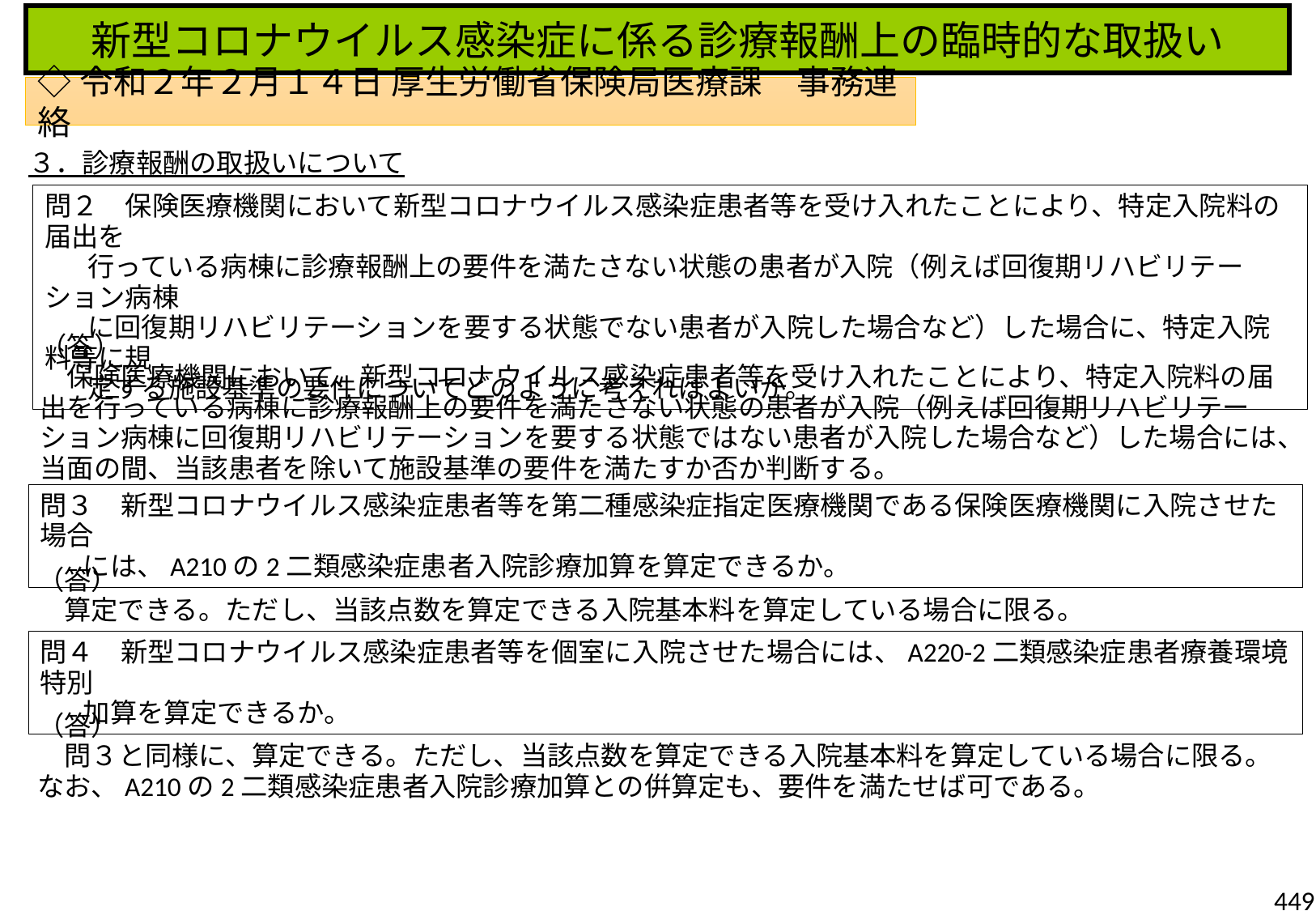

新型コロナウイルス感染症に係る診療報酬上の臨時的な取扱い
◇令和２年２月１４日 厚生労働省保険局医療課　事務連絡
３．診療報酬の取扱いについて
問２　保険医療機関において新型コロナウイルス感染症患者等を受け入れたことにより、特定入院料の届出を
      行っている病棟に診療報酬上の要件を満たさない状態の患者が入院（例えば回復期リハビリテーション病棟
      に回復期リハビリテーションを要する状態でない患者が入院した場合など）した場合に、特定入院料等に規
      定する施設基準の要件についてどのように考えればよいか。
（答）
　保険医療機関において、新型コロナウイルス感染症患者等を受け入れたことにより、特定入院料の届出を行っている病棟に診療報酬上の要件を満たさない状態の患者が入院（例えば回復期リハビリテーション病棟に回復期リハビリテーションを要する状態ではない患者が入院した場合など）した場合には、当面の間、当該患者を除いて施設基準の要件を満たすか否か判断する。
問３　新型コロナウイルス感染症患者等を第二種感染症指定医療機関である保険医療機関に入院させた場合
      には、A210の2二類感染症患者入院診療加算を算定できるか。
（答）
　算定できる。ただし、当該点数を算定できる入院基本料を算定している場合に限る。
問４　新型コロナウイルス感染症患者等を個室に入院させた場合には、A220-2二類感染症患者療養環境特別
      加算を算定できるか。
（答）
　問３と同様に、算定できる。ただし、当該点数を算定できる入院基本料を算定している場合に限る。なお、A210の2二類感染症患者入院診療加算との倂算定も、要件を満たせば可である。
449